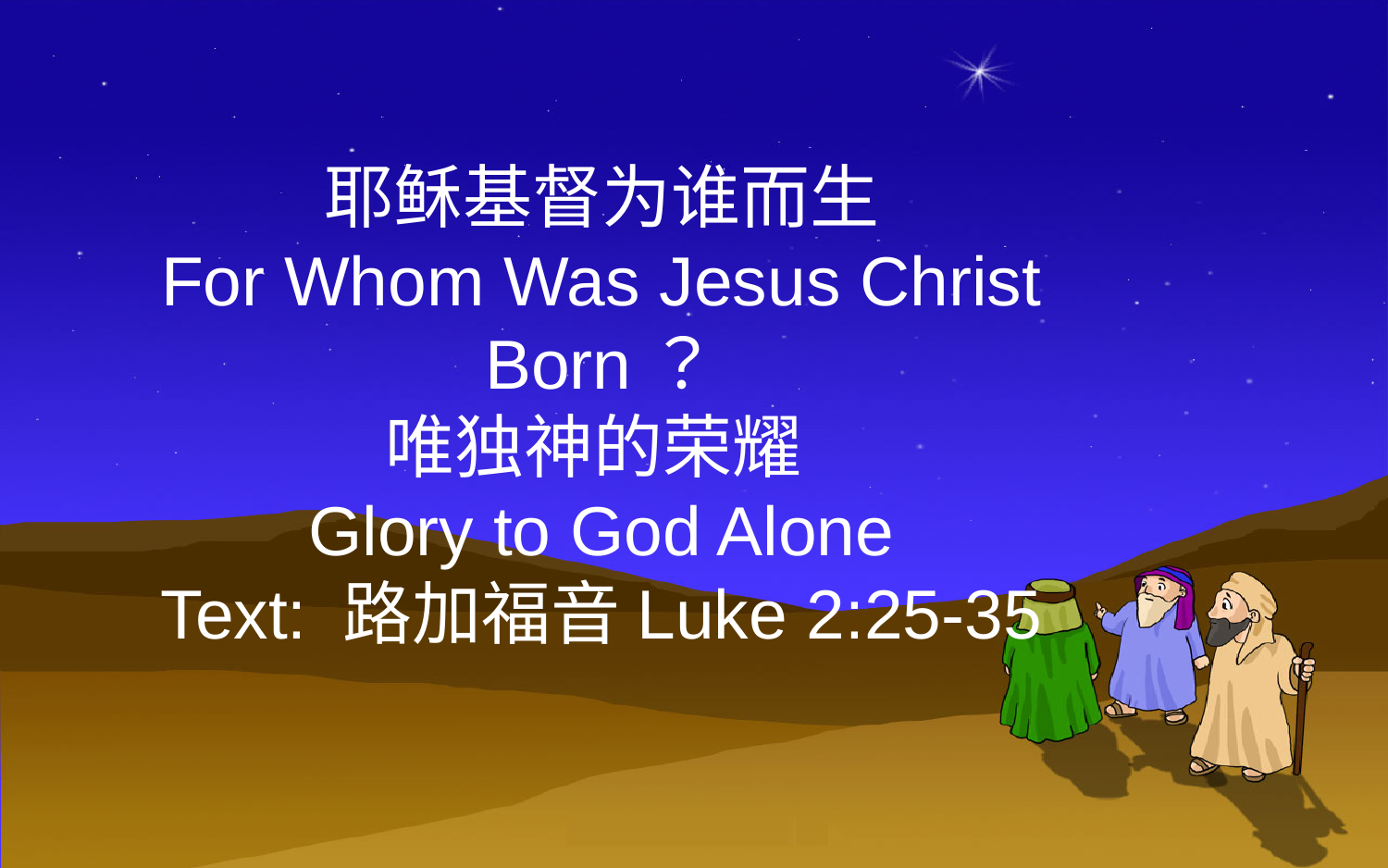

耶稣基督为谁而生
For Whom Was Jesus Christ Born？
唯独神的荣耀
Glory to God Alone
Text: 路加福音Luke 2:25-35